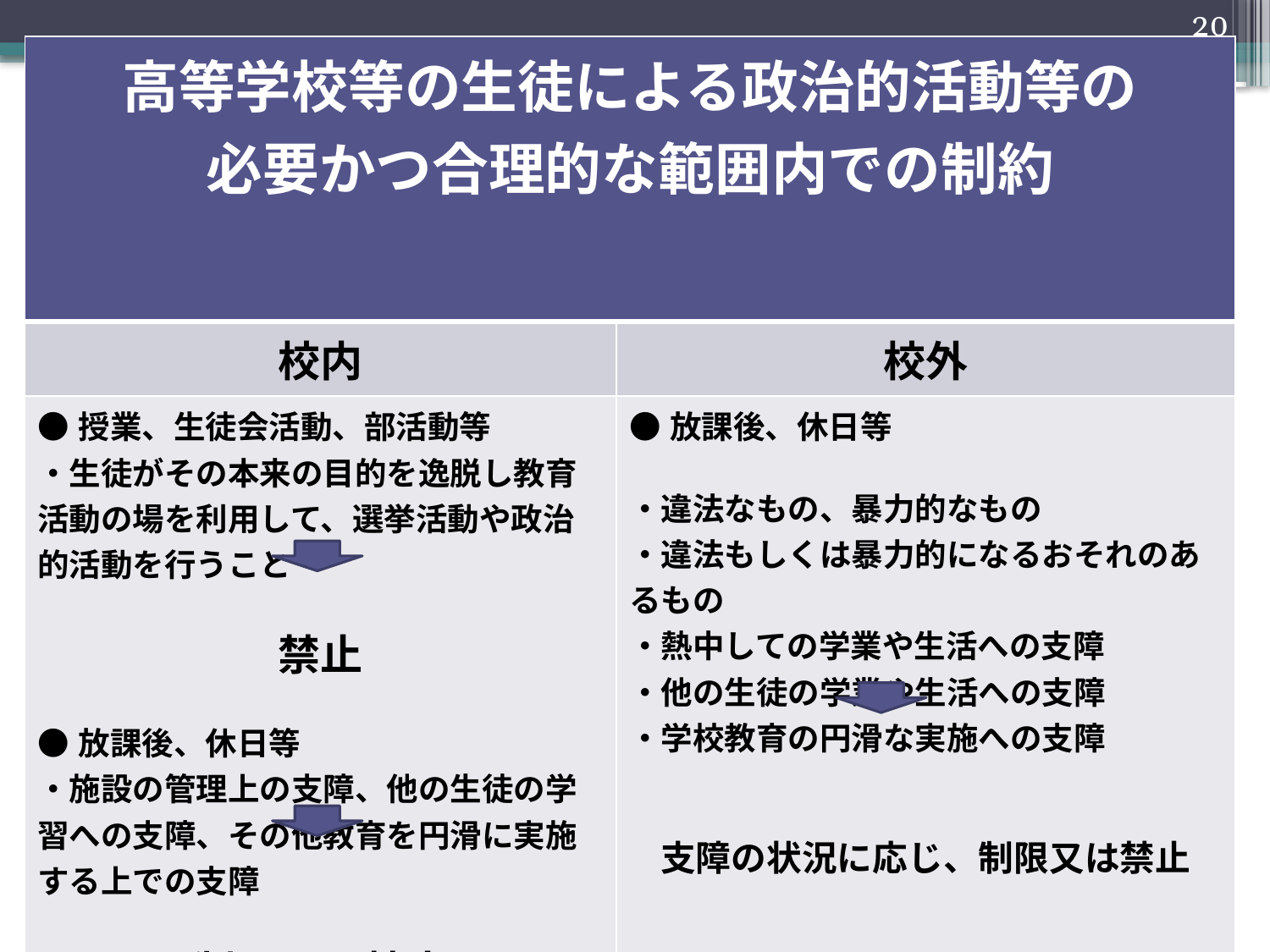

20
| 高等学校等の生徒による政治的活動等の 必要かつ合理的な範囲内での制約 |  |
| --- | --- |
| 校内 | 校外 |
| ●授業、生徒会活動、部活動等 ・生徒がその本来の目的を逸脱し教育活動の場を利用して、選挙活動や政治的活動を行うこと 禁止 ●放課後、休日等 ・施設の管理上の支障、他の生徒の学習への支障、その他教育を円滑に実施する上での支障 制限又は禁止 | ●放課後、休日等 ・違法なもの、暴力的なもの ・違法もしくは暴力的になるおそれのあるもの ・熱中しての学業や生活への支障 ・他の生徒の学業や生活への支障 ・学校教育の円滑な実施への支障 支障の状況に応じ、制限又は禁止 |
#